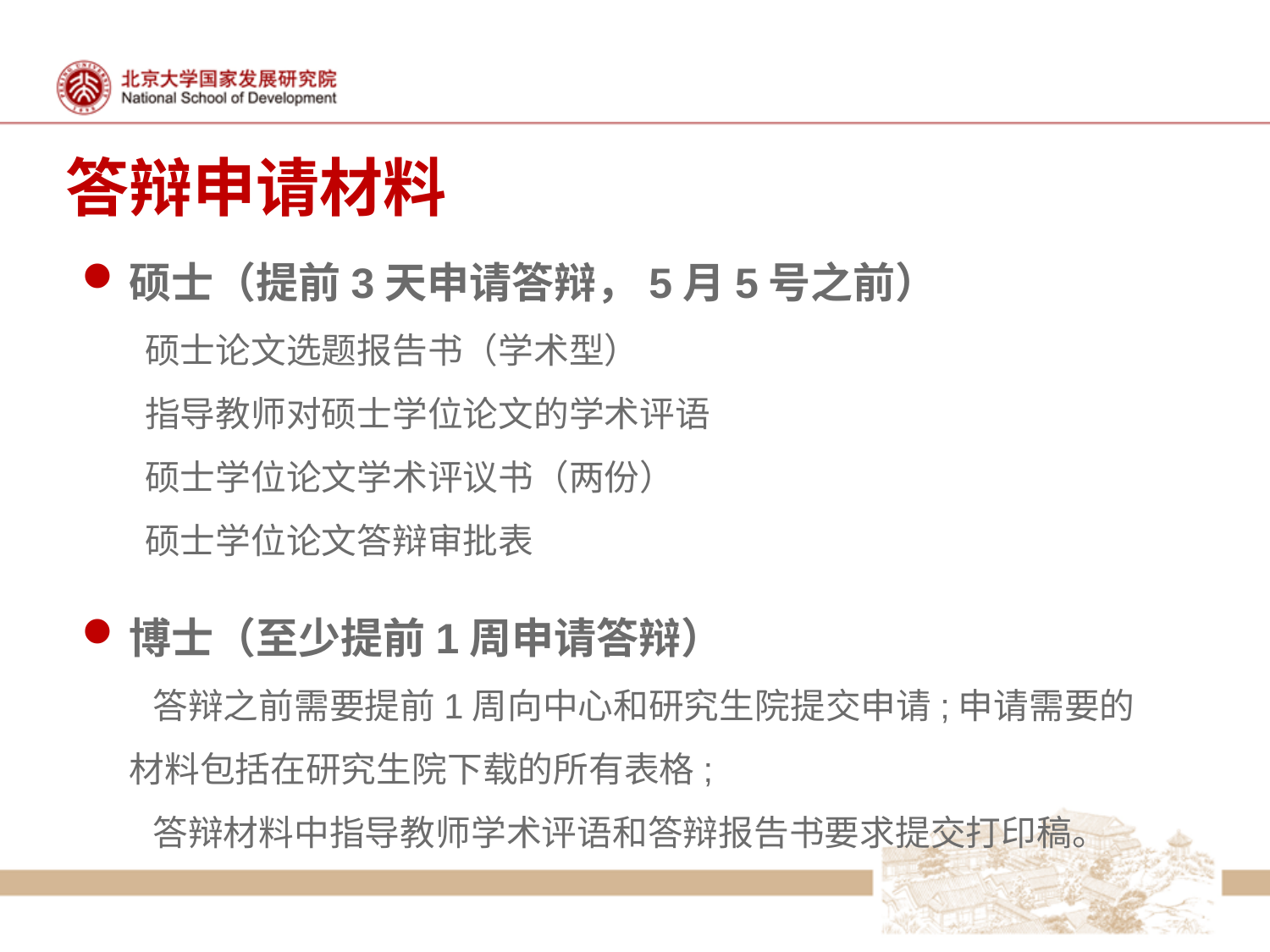

答辩申请材料
硕士（提前3天申请答辩，5月5号之前）
       硕士论文选题报告书（学术型）
       指导教师对硕士学位论文的学术评语
       硕士学位论文学术评议书（两份）
       硕士学位论文答辩审批表
博士（至少提前1周申请答辩）
        答辩之前需要提前1周向中心和研究生院提交申请;申请需要的
     材料包括在研究生院下载的所有表格;
        答辩材料中指导教师学术评语和答辩报告书要求提交打印稿。